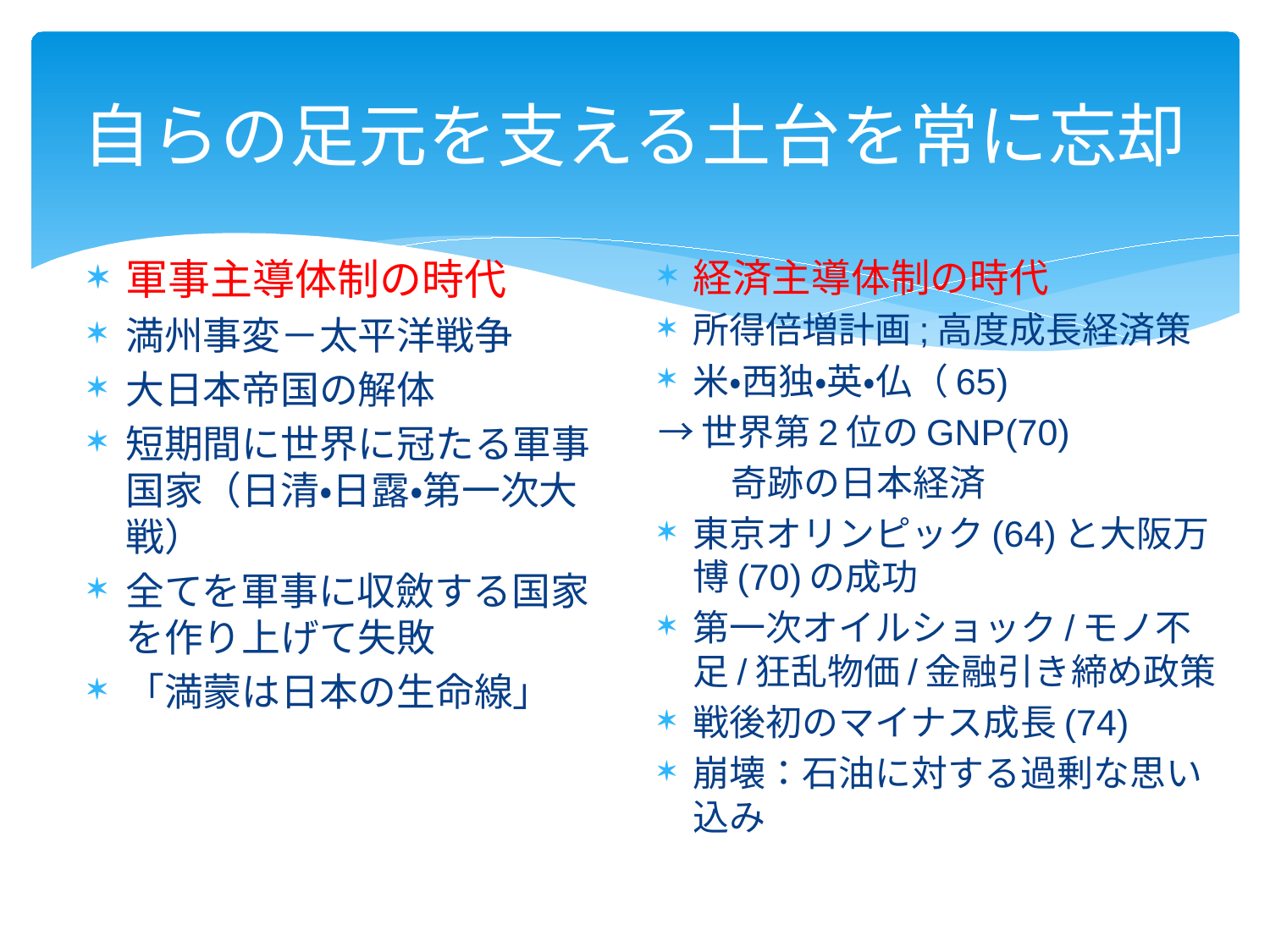

# 自らの足元を支える土台を常に忘却
軍事主導体制の時代
満州事変－太平洋戦争
大日本帝国の解体
短期間に世界に冠たる軍事国家（日清・日露・第一次大戦）
全てを軍事に収斂する国家を作り上げて失敗
「満蒙は日本の生命線」
経済主導体制の時代
所得倍増計画;高度成長経済策
米・西独・英・仏（65)
→世界第2位のGNP(70)
　　奇跡の日本経済
東京オリンピック(64)と大阪万博(70)の成功
第一次オイルショック/モノ不足/狂乱物価/金融引き締め政策
戦後初のマイナス成長(74)
崩壊：石油に対する過剰な思い込み